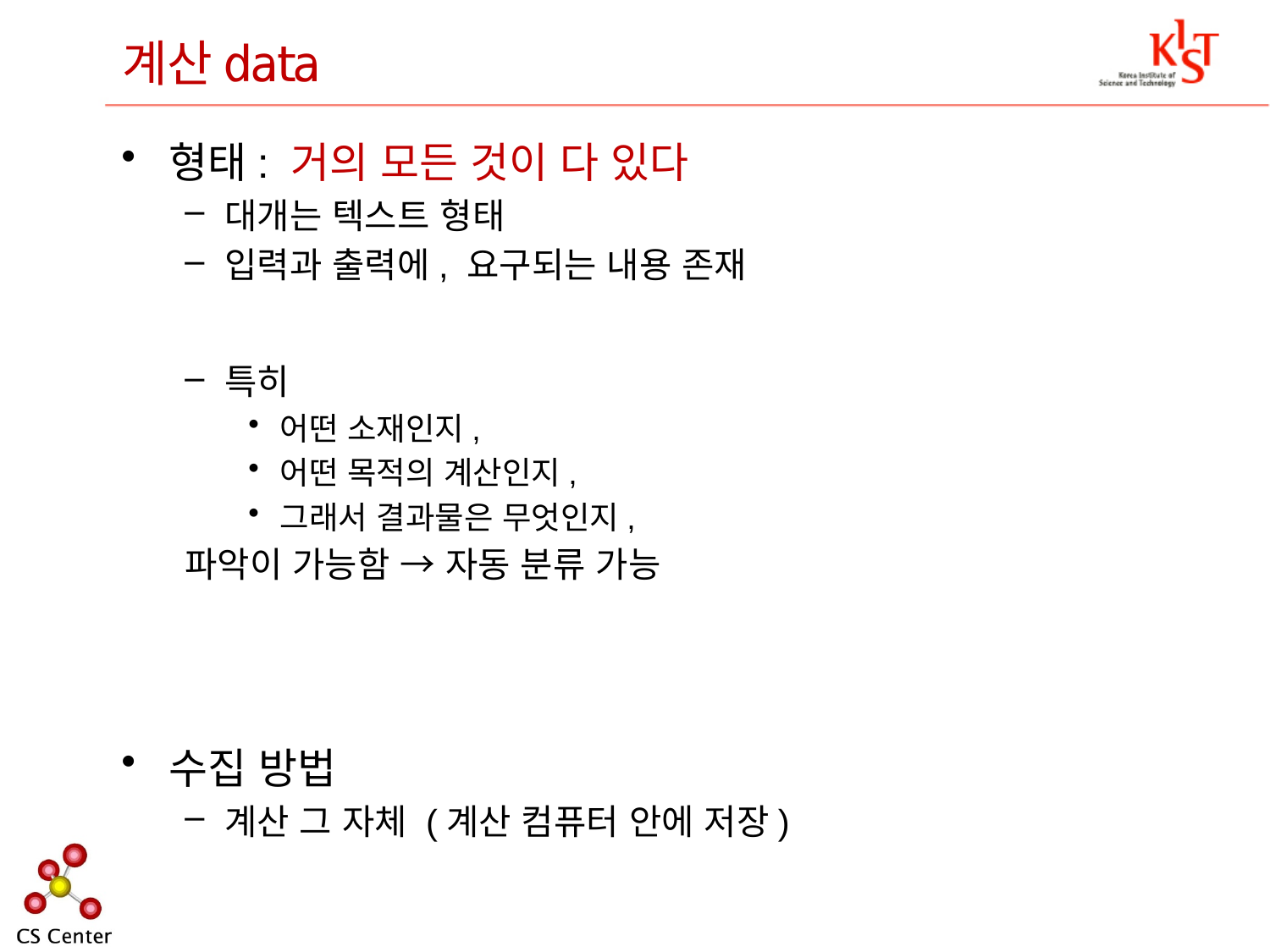

# 계산data
형태: 거의 모든 것이 다 있다
대개는 텍스트 형태
입력과 출력에, 요구되는 내용 존재

특히
어떤 소재인지,
어떤 목적의 계산인지,
그래서 결과물은 무엇인지,
파악이 가능함 → 자동 분류 가능

수집 방법
계산 그 자체 (계산 컴퓨터 안에 저장)